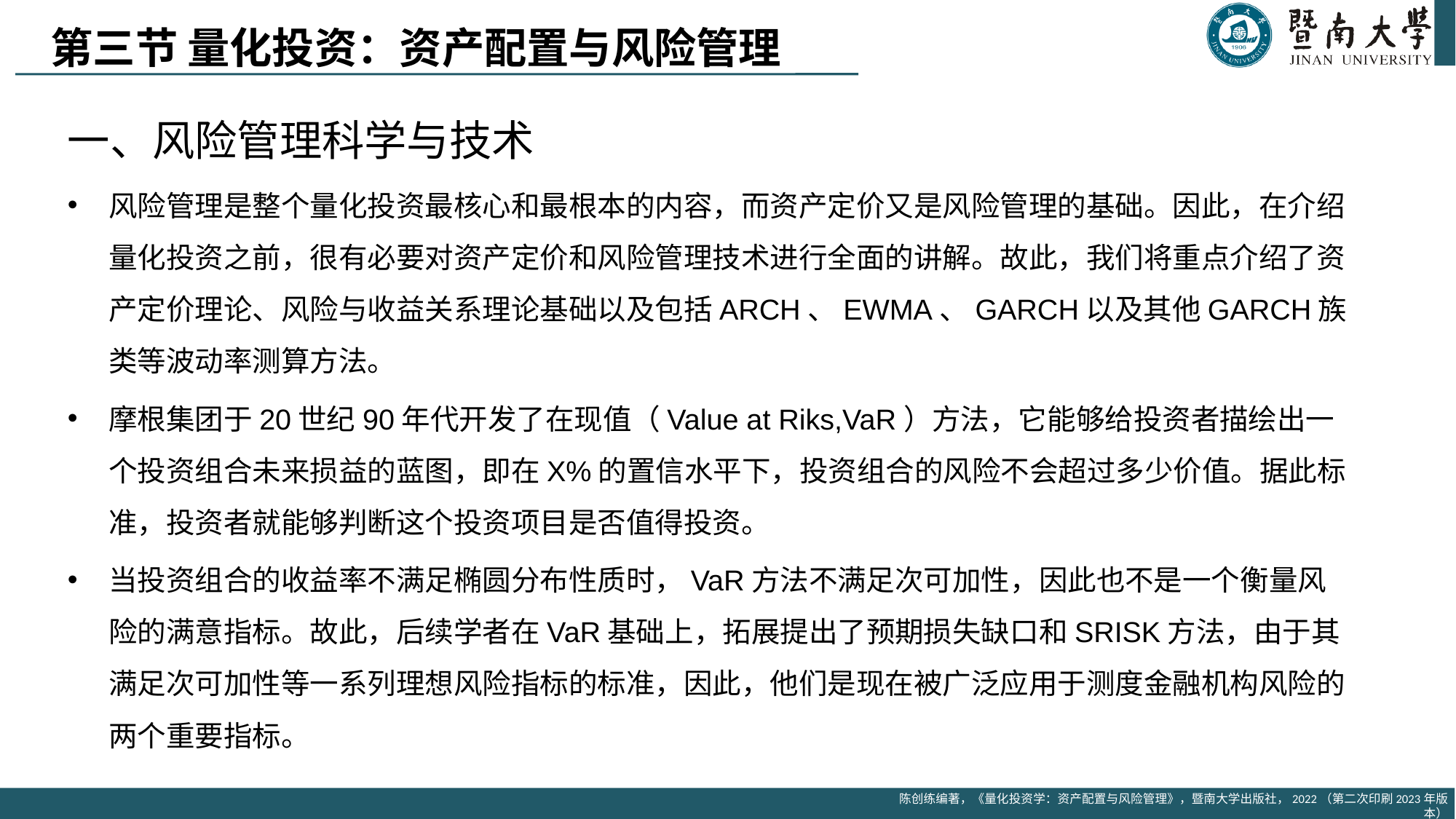

# 第三节 量化投资：资产配置与风险管理

一、风险管理科学与技术
风险管理是整个量化投资最核心和最根本的内容，而资产定价又是风险管理的基础。因此，在介绍量化投资之前，很有必要对资产定价和风险管理技术进行全面的讲解。故此，我们将重点介绍了资产定价理论、风险与收益关系理论基础以及包括ARCH、EWMA、GARCH以及其他GARCH族类等波动率测算方法。
摩根集团于20世纪90年代开发了在现值（Value at Riks,VaR）方法，它能够给投资者描绘出一个投资组合未来损益的蓝图，即在X%的置信水平下，投资组合的风险不会超过多少价值。据此标准，投资者就能够判断这个投资项目是否值得投资。
当投资组合的收益率不满足椭圆分布性质时，VaR方法不满足次可加性，因此也不是一个衡量风险的满意指标。故此，后续学者在VaR基础上，拓展提出了预期损失缺口和SRISK方法，由于其满足次可加性等一系列理想风险指标的标准，因此，他们是现在被广泛应用于测度金融机构风险的两个重要指标。